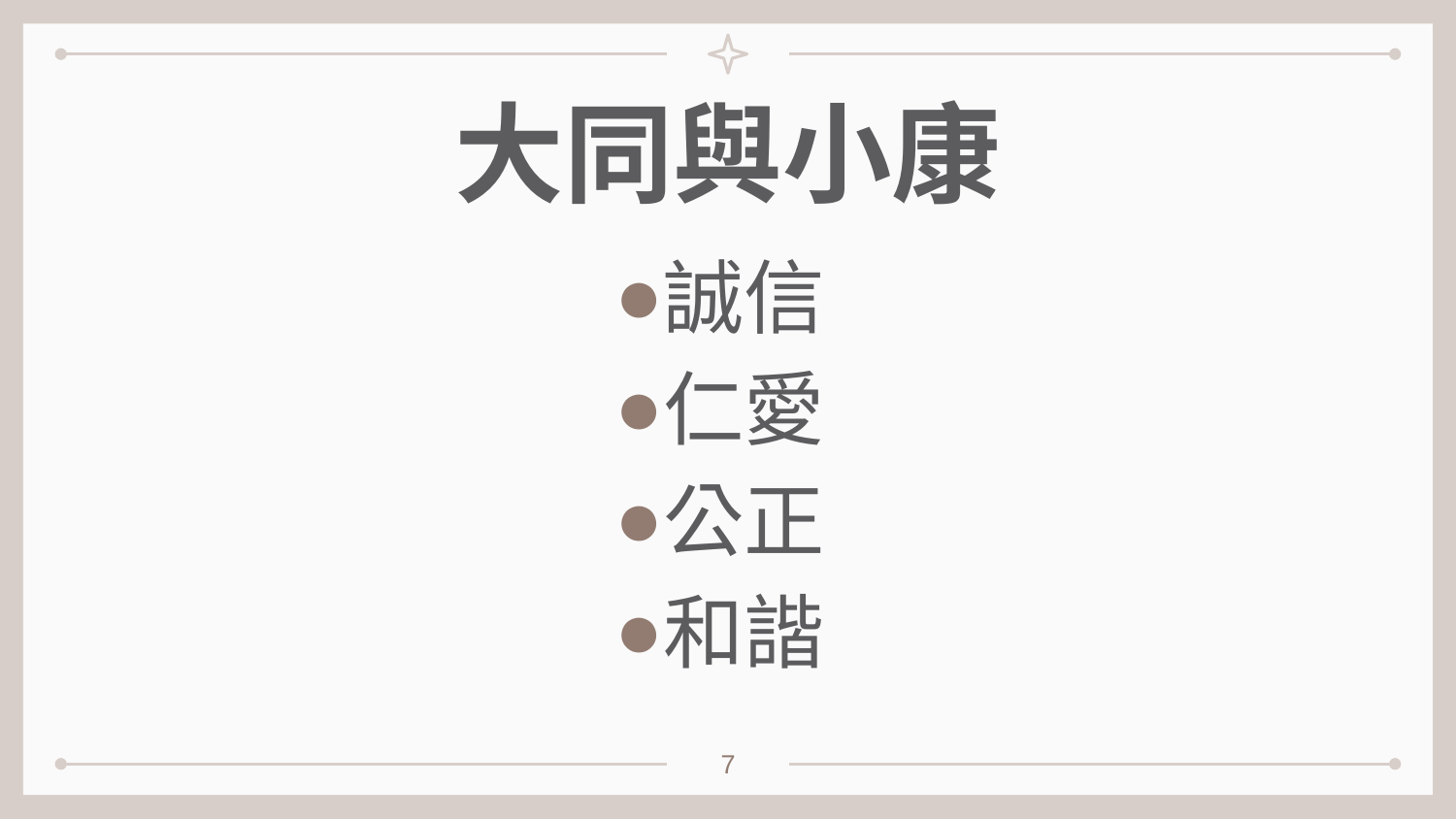

# 大同與小康
誠信
仁愛
公正
和諧
7